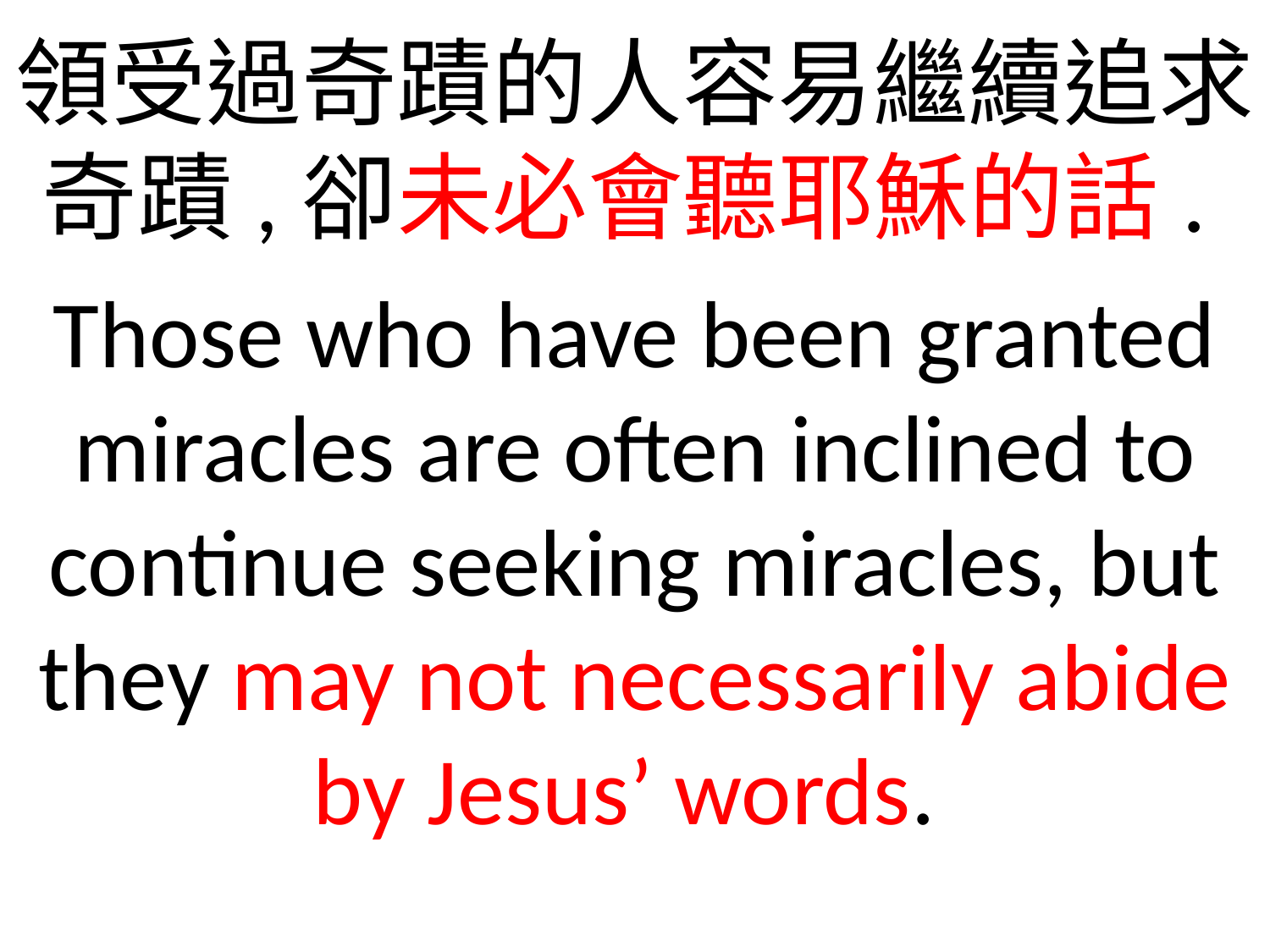

領受過奇蹟的人容易繼續追求奇蹟,卻未必會聽耶穌的話.
Those who have been granted miracles are often inclined to continue seeking miracles, but they may not necessarily abide by Jesus’ words.